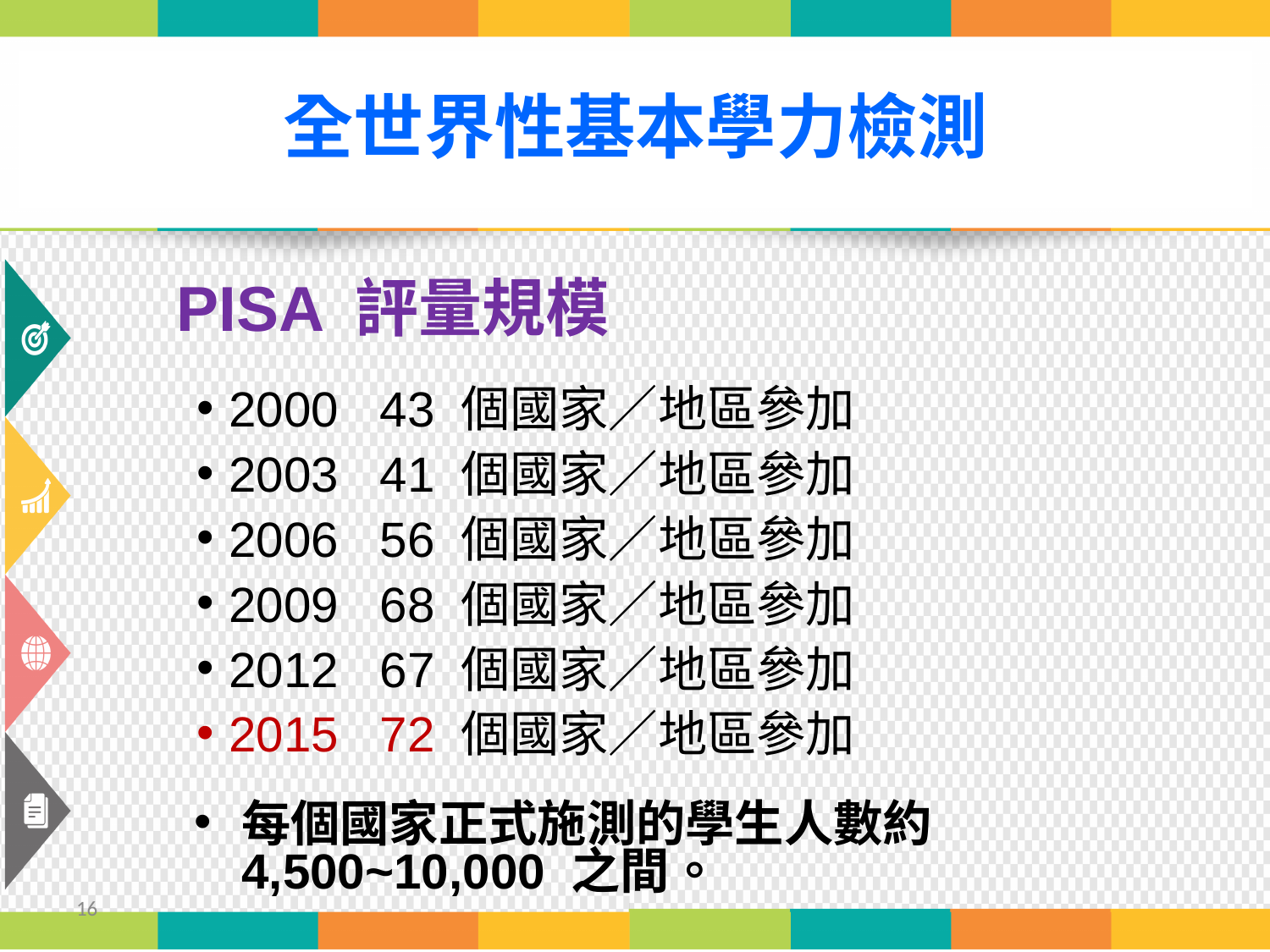

全世界性基本學力檢測
# PISA 評量規模
2000   43 個國家／地區參加
2003   41 個國家／地區參加
2006   56 個國家／地區參加
2009   68 個國家／地區參加
2012   67 個國家／地區參加
2015   72 個國家／地區參加
每個國家正式施測的學生人數約4,500~10,000 之間。
16